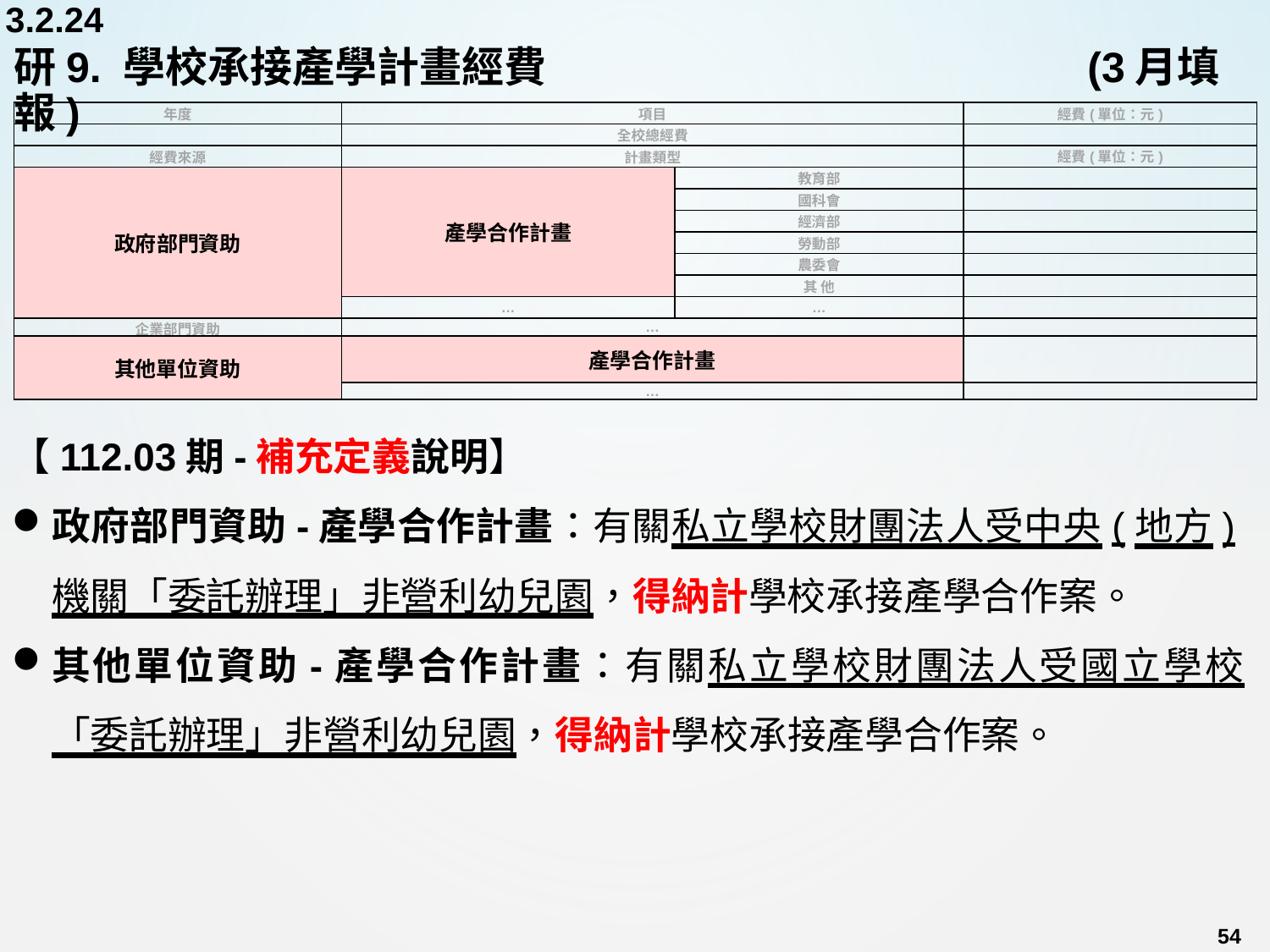

3.2.24
# 研9. 學校承接產學計畫經費				     (3月填報)
| 年度 | 項目 |  | 經費(單位：元) |
| --- | --- | --- | --- |
|  | 全校總經費 |  |  |
| 經費來源 | 計畫類型 |  | 經費(單位：元) |
| 政府部門資助 | 產學合作計畫 | 教育部 |  |
|  |  | 國科會 |  |
|  |  | 經濟部 |  |
|  |  | 勞動部 |  |
|  |  | 農委會 |  |
|  |  | 其 他 |  |
|  | … | … |  |
| 企業部門資助 | … |  |  |
| 其他單位資助 | 產學合作計畫 |  |  |
|  | … |  |  |
【112.03期-補充定義說明】
政府部門資助-產學合作計畫：有關私立學校財團法人受中央(地方)機關「委託辦理」非營利幼兒園，得納計學校承接產學合作案。
其他單位資助-產學合作計畫：有關私立學校財團法人受國立學校「委託辦理」非營利幼兒園，得納計學校承接產學合作案。